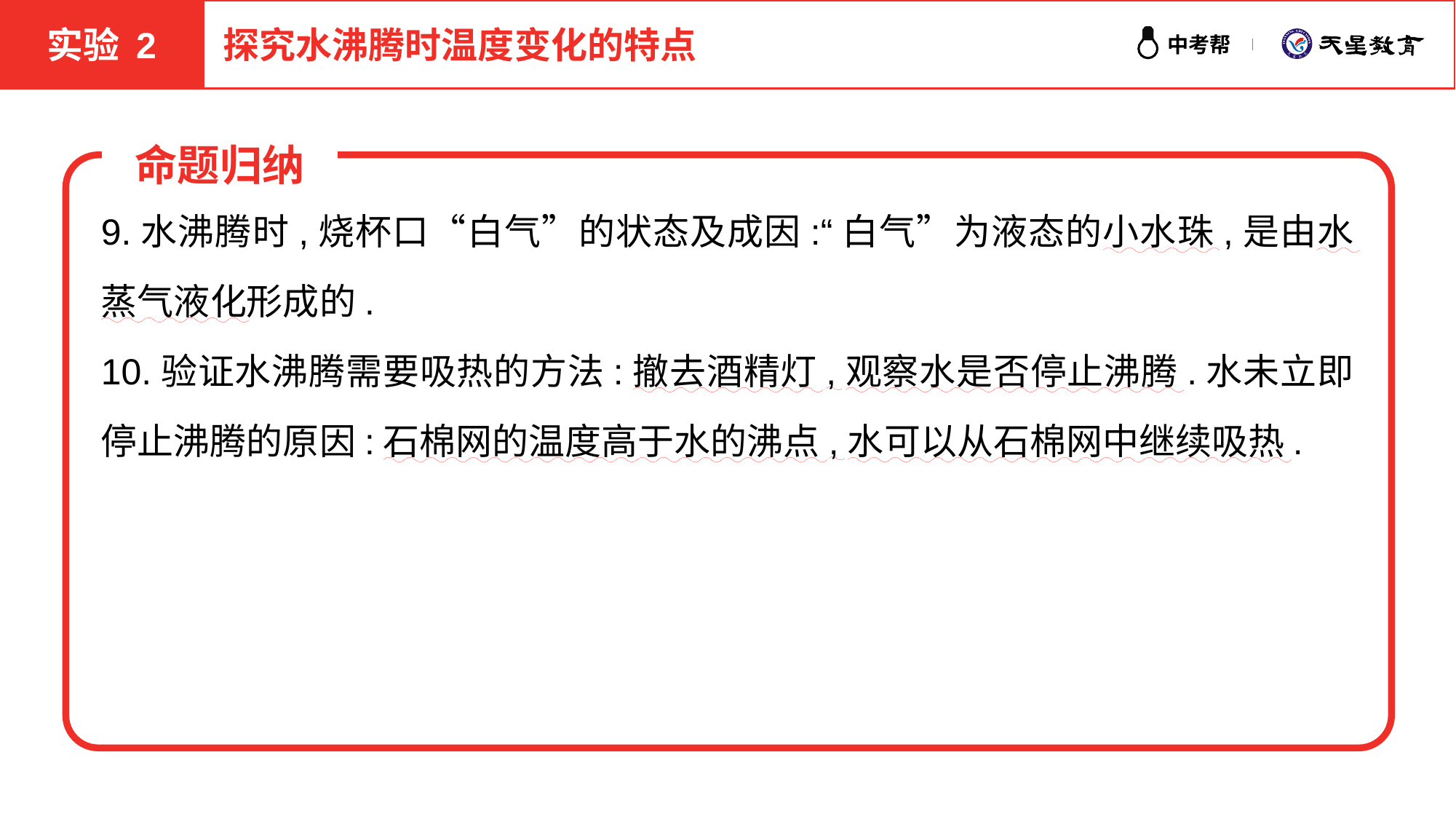

实验 2
探究水沸腾时温度变化的特点
命题归纳

9.水沸腾时,烧杯口“白气”的状态及成因:“白气”为液态的小水珠,是由水蒸气液化形成的.
10.验证水沸腾需要吸热的方法:撤去酒精灯,观察水是否停止沸腾.水未立即停止沸腾的原因:石棉网的温度高于水的沸点,水可以从石棉网中继续吸热.